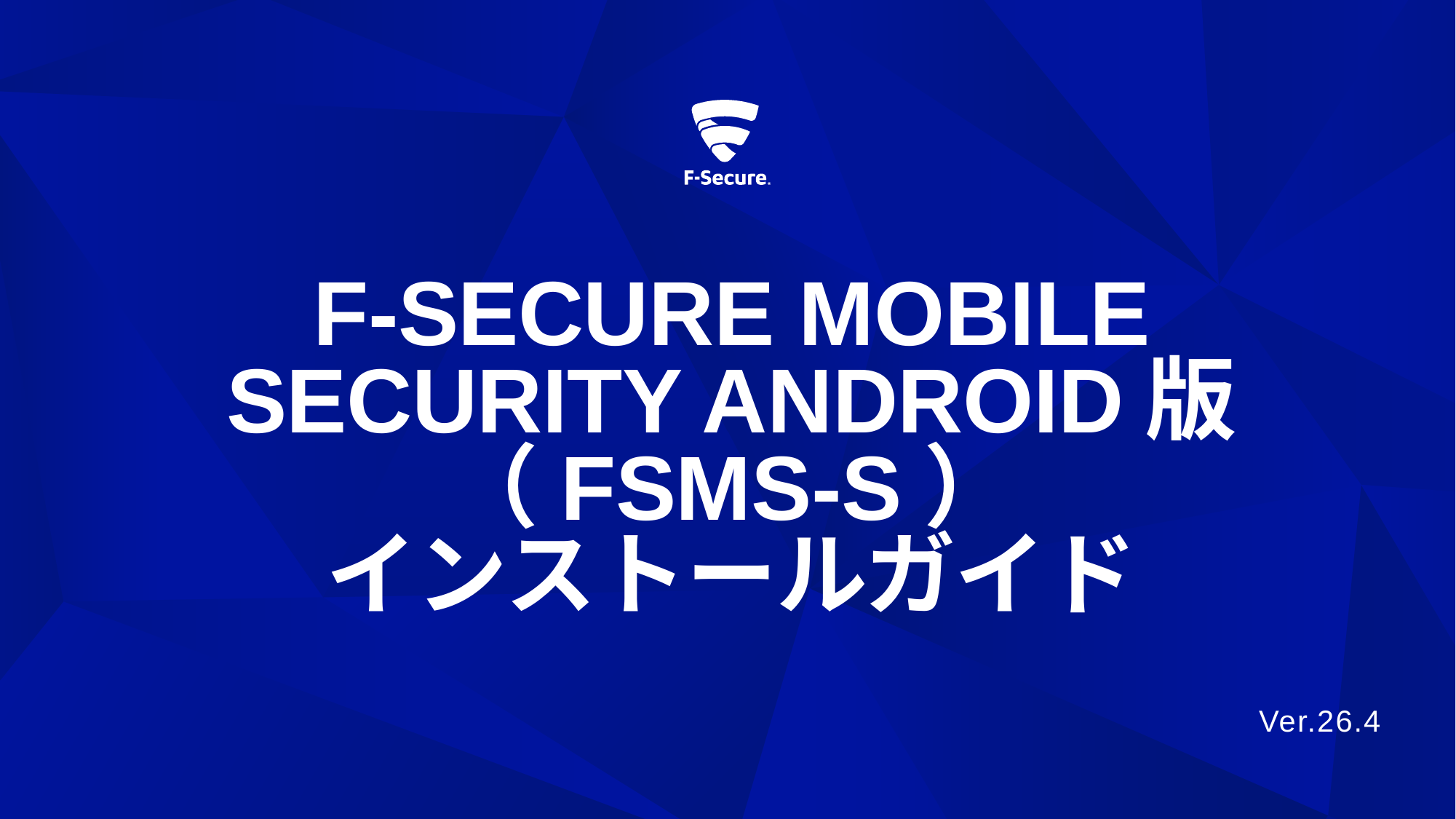

# F-Secure Mobile Security Android版（FSMS-S） インストールガイド
Ver.26.4